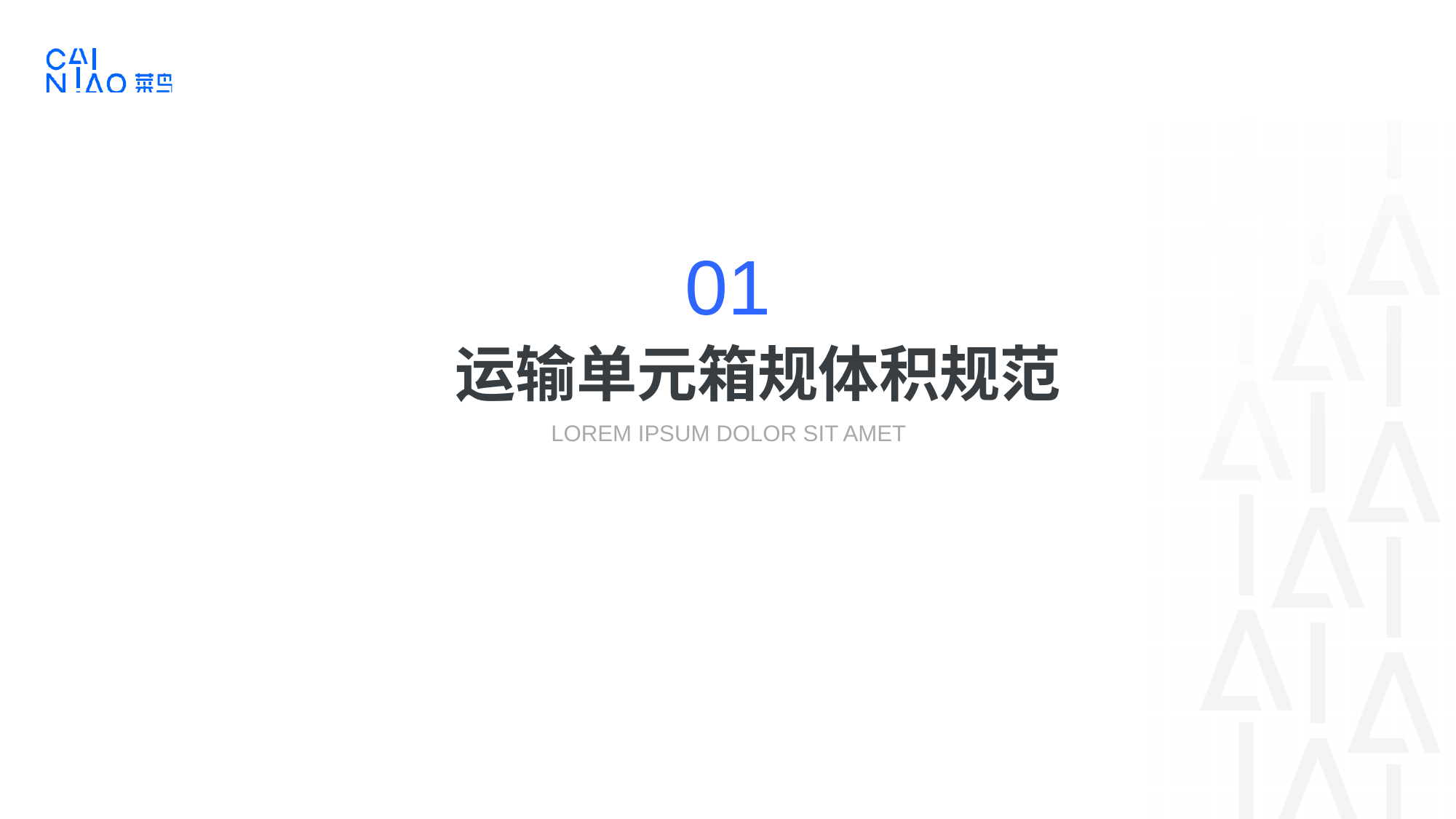

01
运输单元箱规体积规范
LOREM IPSUM DOLOR SIT AMET